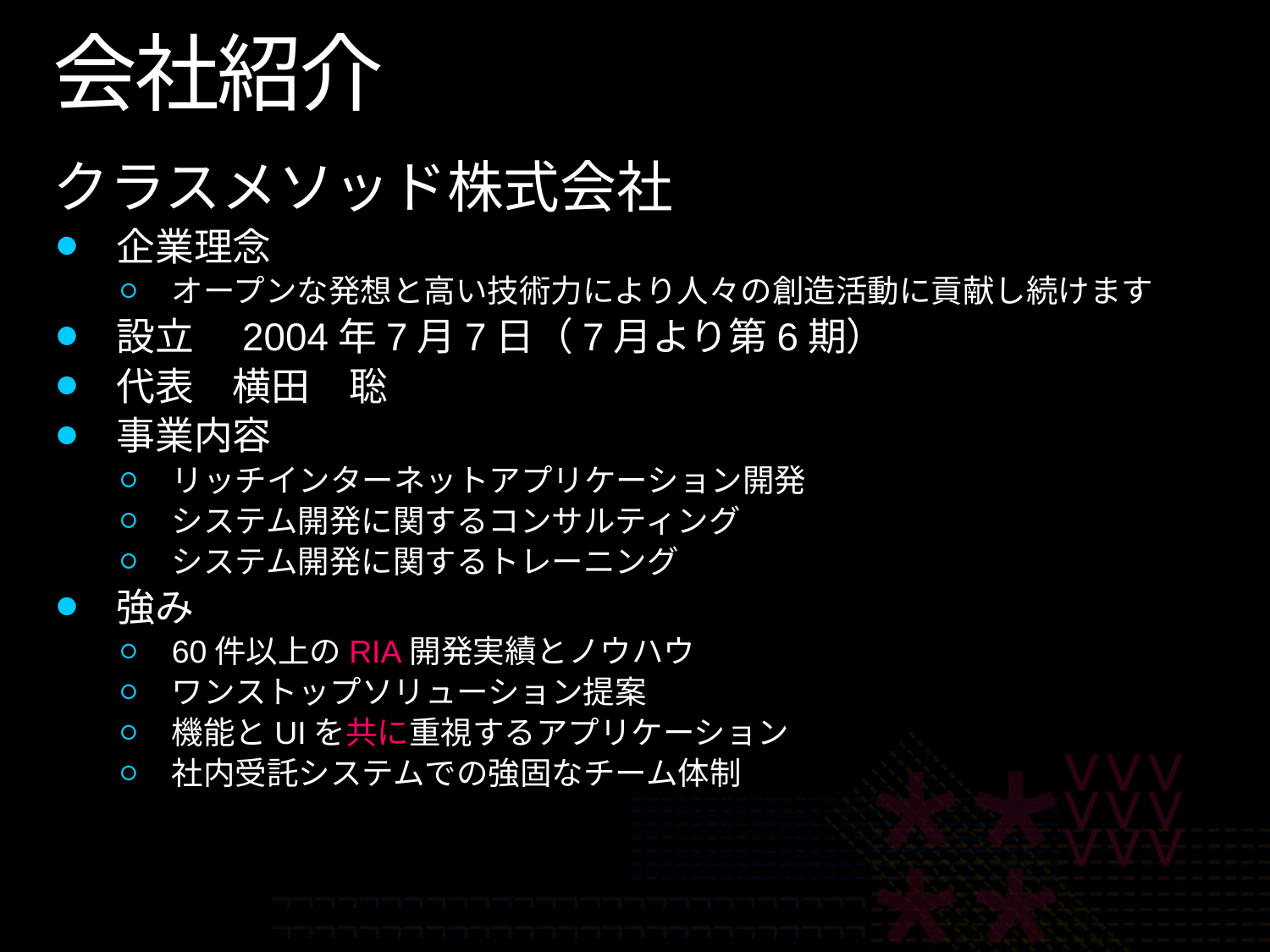

# 会社紹介
クラスメソッド株式会社
企業理念
オープンな発想と高い技術力により人々の創造活動に貢献し続けます
設立　2004年7月7日（7月より第6期）
代表　横田　聡
事業内容
リッチインターネットアプリケーション開発
システム開発に関するコンサルティング
システム開発に関するトレーニング
強み
60件以上のRIA開発実績とノウハウ
ワンストップソリューション提案
機能とUIを共に重視するアプリケーション
社内受託システムでの強固なチーム体制